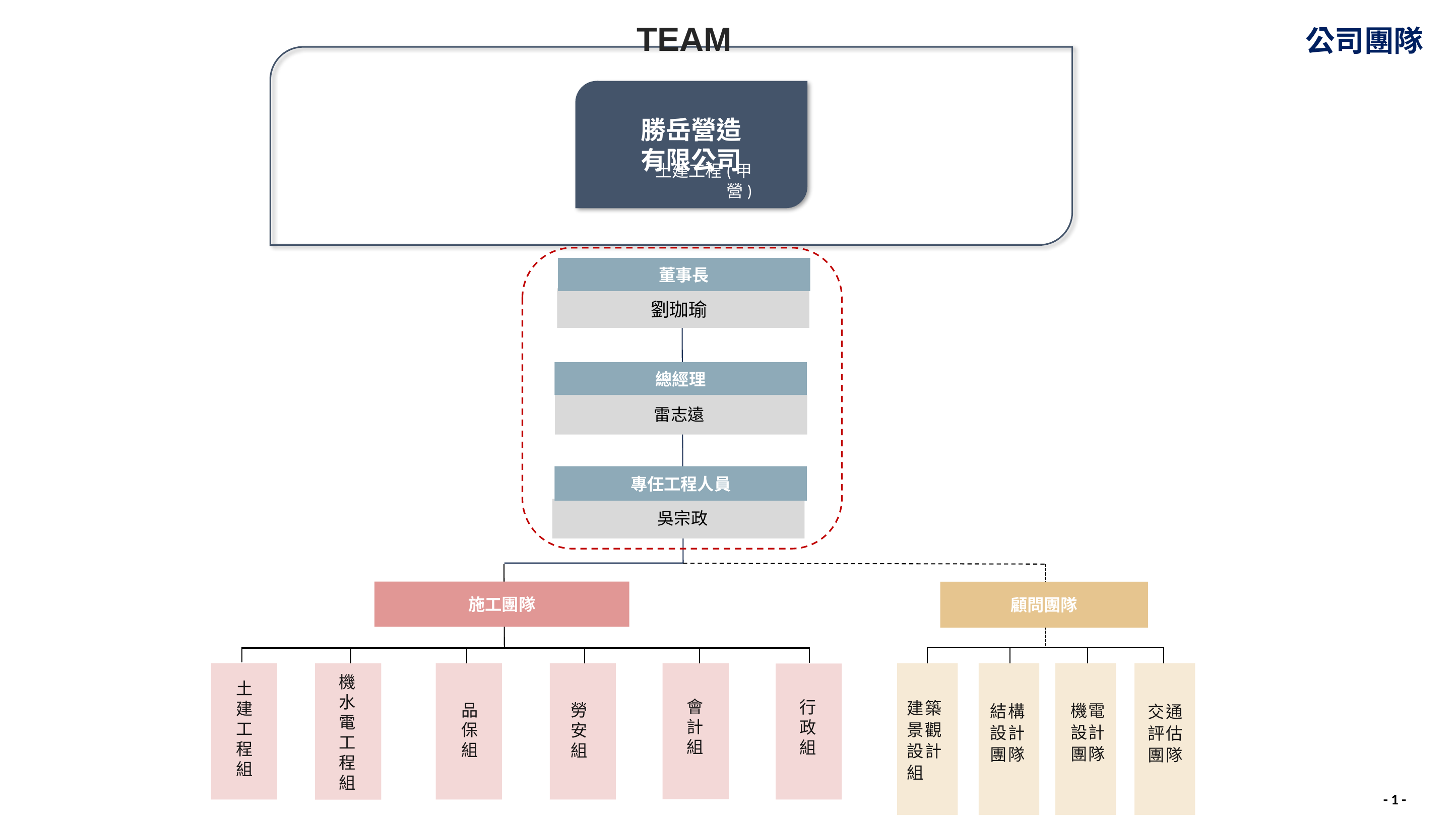

公司團隊
TEAM

勝岳營造
有限公司
土建工程(甲營)
董事長

總經理

雷志遠
專任工程人員

吳宗政
施工團隊
顧問團隊

機
水
電
工
程
組
土
建
工
程
組
會計組
建築景觀設計組
行   政
組
機電 設計團隊
品   保
組
結構設計團隊
勞安組
交通評估團隊

劉珈瑜
- 1 -